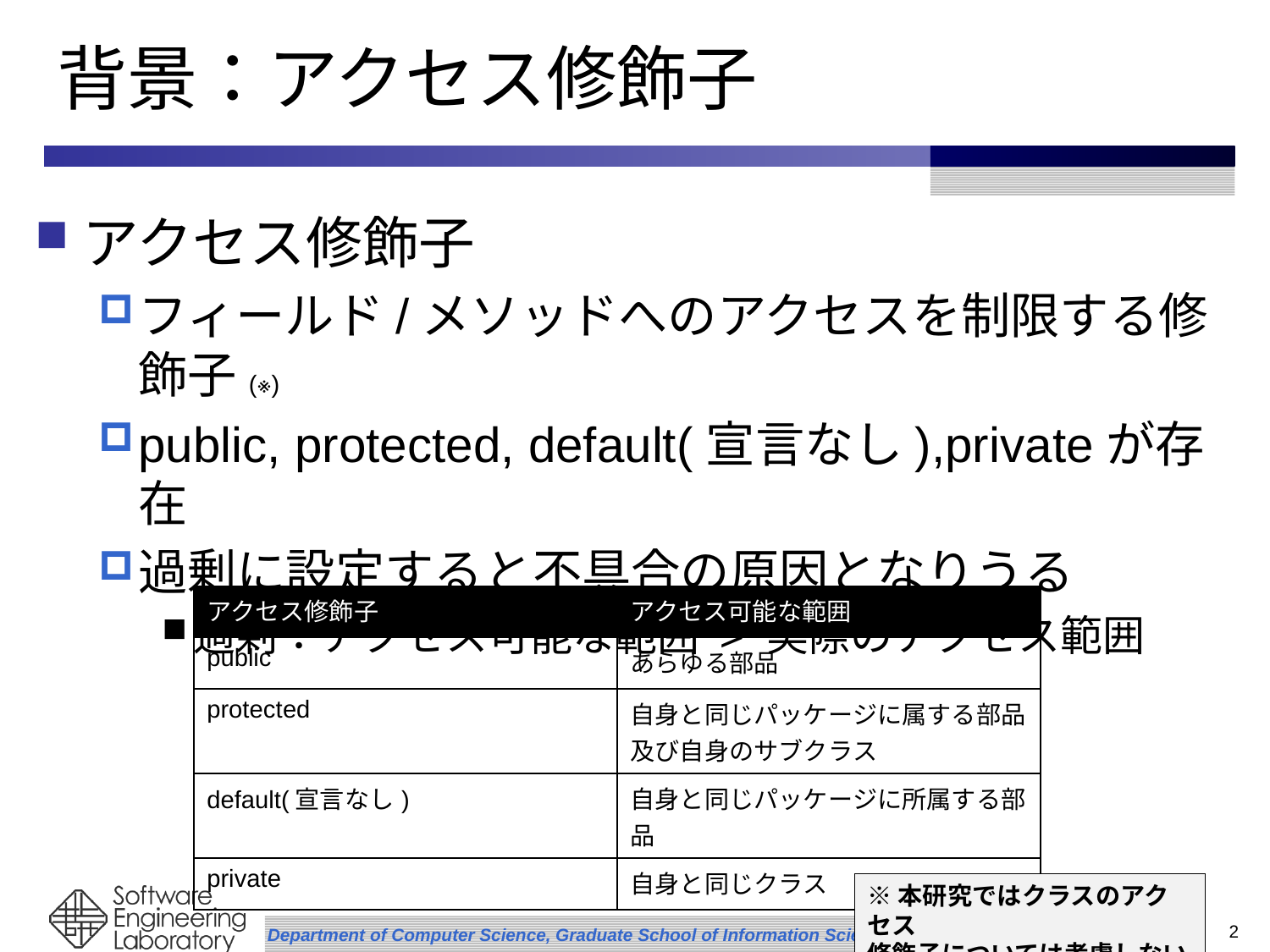

# 背景：アクセス修飾子
アクセス修飾子
フィールド/メソッドへのアクセスを制限する修飾子(※)
public, protected, default(宣言なし),privateが存在
過剰に設定すると不具合の原因となりうる
過剰：アクセス可能な範囲 > 実際のアクセス範囲

| アクセス修飾子 | アクセス可能な範囲 |
| --- | --- |
| public | あらゆる部品 |
| protected | 自身と同じパッケージに属する部品及び自身のサブクラス |
| default(宣言なし) | 自身と同じパッケージに所属する部品 |
| private | 自身と同じクラス |
※本研究ではクラスのアクセス
修飾子については考慮しない
2